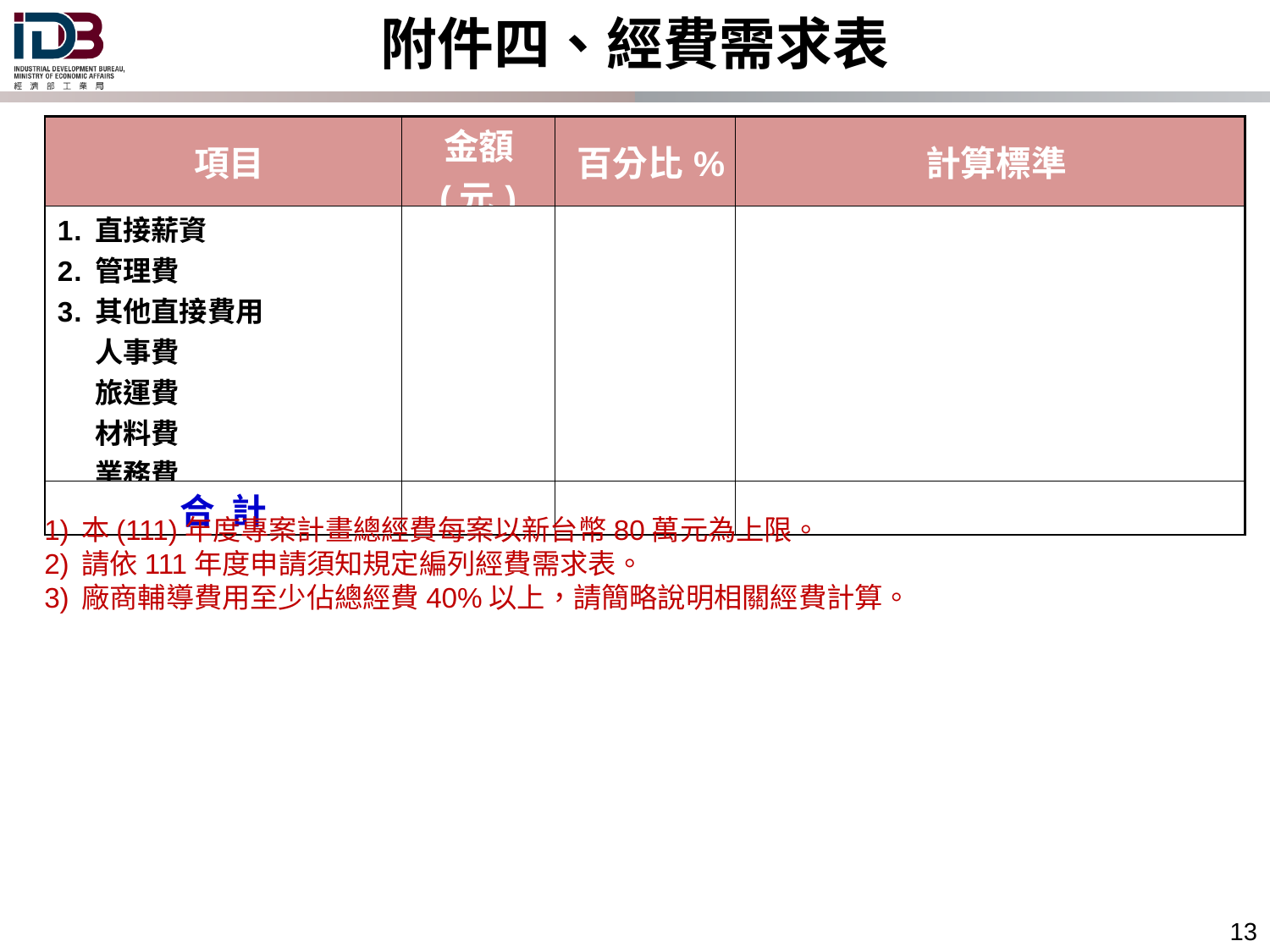

附件四、經費需求表
| 項目 | 金額(元) | 百分比% | 計算標準 |
| --- | --- | --- | --- |
| 直接薪資 管理費 其他直接費用 人事費 旅運費 材料費 業務費 … |  |  |  |
| 合 計 |  |  |  |
本(111)年度專案計畫總經費每案以新台幣80萬元為上限。
請依111年度申請須知規定編列經費需求表。
廠商輔導費用至少佔總經費40%以上，請簡略說明相關經費計算。